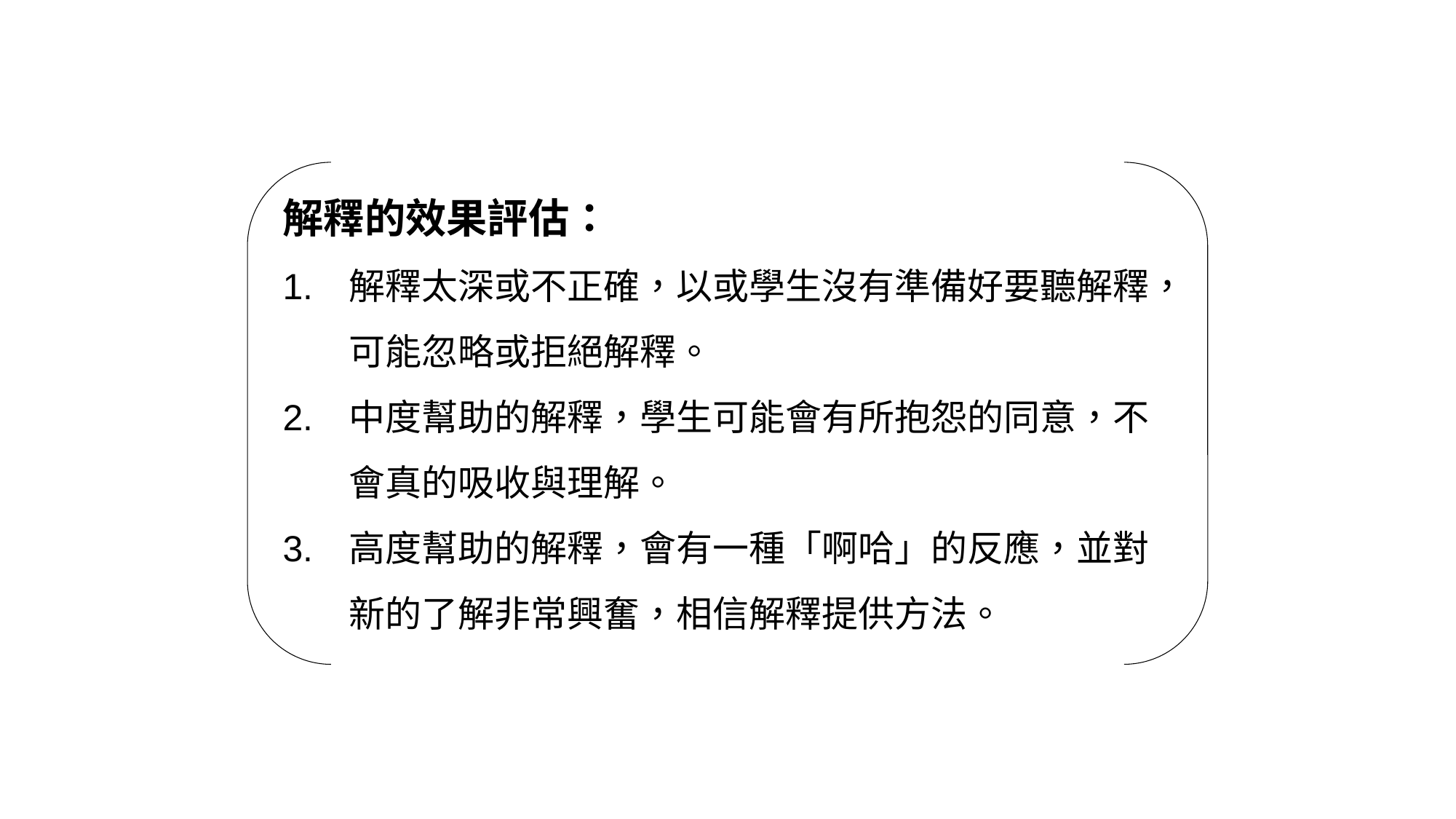

解釋的效果評估：
解釋太深或不正確，以或學生沒有準備好要聽解釋，可能忽略或拒絕解釋。
中度幫助的解釋，學生可能會有所抱怨的同意，不會真的吸收與理解。
高度幫助的解釋，會有一種「啊哈」的反應，並對新的了解非常興奮，相信解釋提供方法。